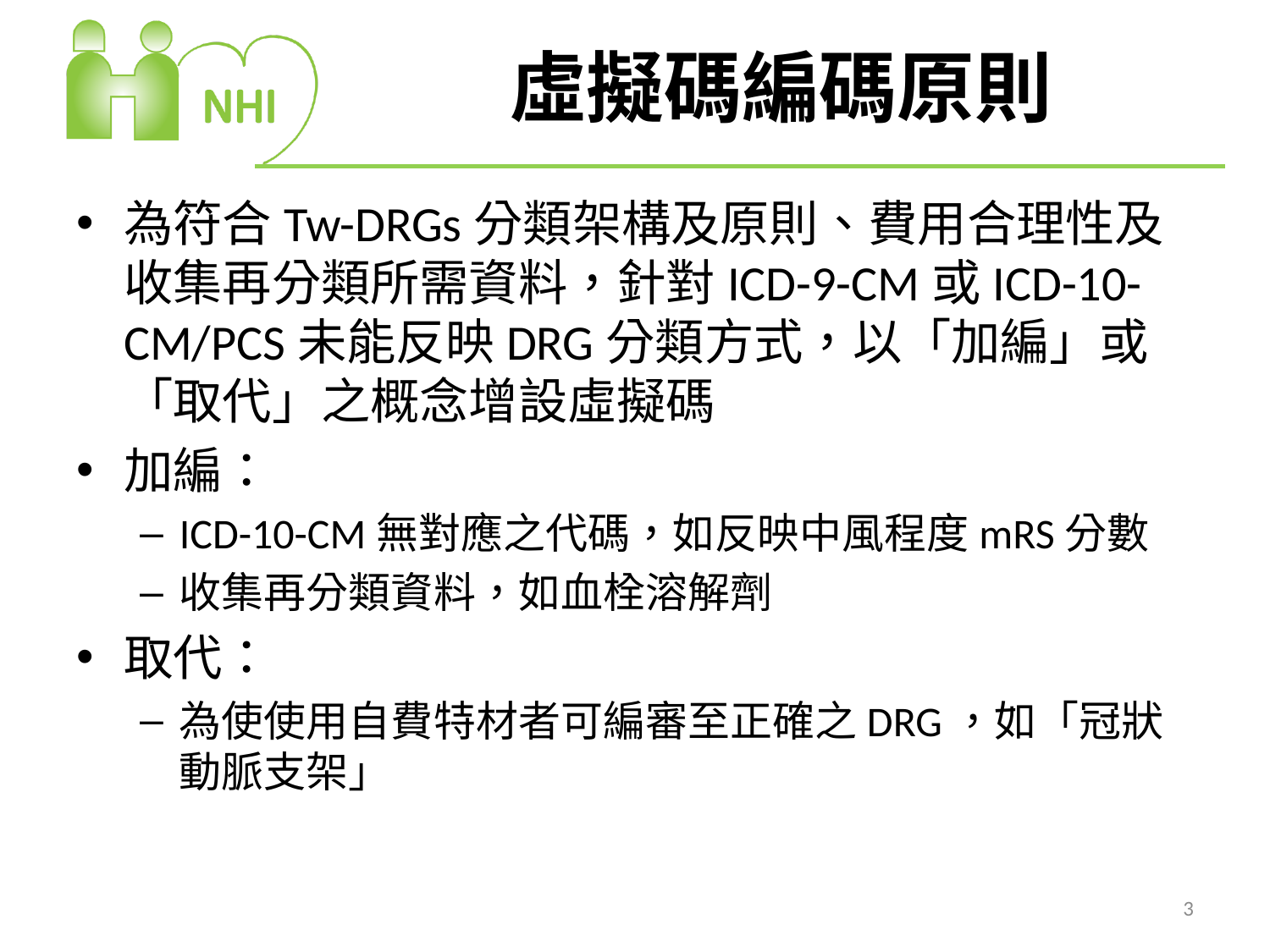

# 虛擬碼編碼原則
為符合Tw-DRGs分類架構及原則、費用合理性及收集再分類所需資料，針對ICD-9-CM或ICD-10-CM/PCS未能反映DRG分類方式，以「加編」或「取代」之概念增設虛擬碼
加編：
ICD-10-CM無對應之代碼，如反映中風程度mRS分數
收集再分類資料，如血栓溶解劑
取代：
為使使用自費特材者可編審至正確之DRG，如「冠狀動脈支架」
3